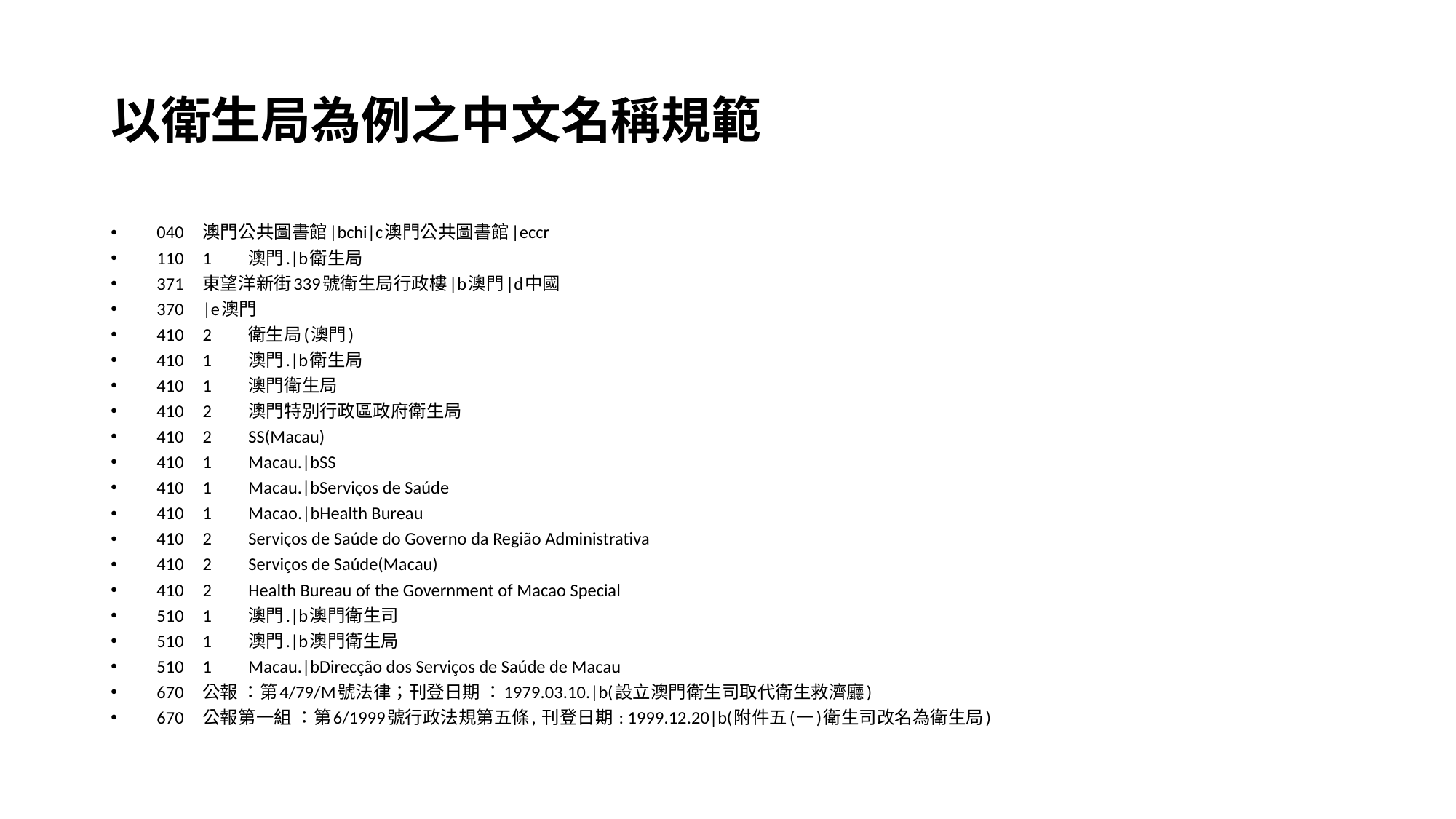

# 以衛生局為例之中文名稱規範
040		澳門公共圖書館|bchi|c澳門公共圖書館|eccr
110	1	澳門.|b衛生局
371		東望洋新街339號衛生局行政樓|b澳門|d中國
370		|e澳門
410	2	衛生局(澳門)
410	1	澳門.|b衛生局
410	1	澳門衛生局
410	2	澳門特別行政區政府衛生局
410	2	SS(Macau)
410	1	Macau.|bSS
410	1	Macau.|bServiços de Saúde
410	1	Macao.|bHealth Bureau
410	2	Serviços de Saúde do Governo da Região Administrativa
410	2	Serviços de Saúde(Macau)
410	2	Health Bureau of the Government of Macao Special
510	1	澳門.|b澳門衛生司
510	1	澳門.|b澳門衛生局
510	1	Macau.|bDirecção dos Serviços de Saúde de Macau
670		公報 ：第4/79/M號法律；刊登日期 ：1979.03.10.|b(設立澳門衛生司取代衛生救濟廳)
670		公報第一組 ：第6/1999號行政法規第五條, 刊登日期 : 1999.12.20|b(附件五(一)衛生司改名為衛生局)